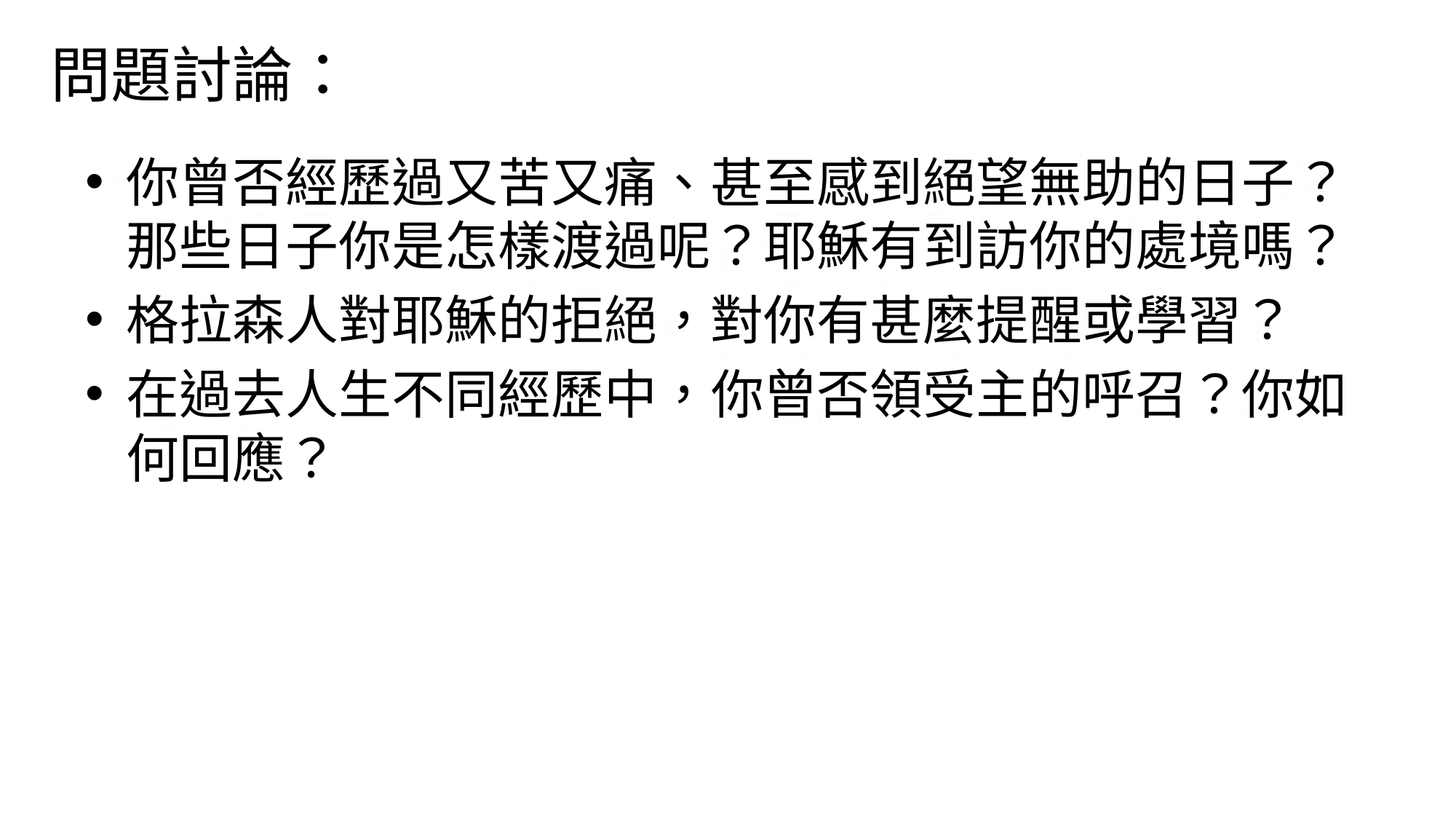

問題討論：
你曾否經歷過又苦又痛、甚至感到絕望無助的日子？那些日子你是怎樣渡過呢？耶穌有到訪你的處境嗎？
格拉森人對耶穌的拒絕，對你有甚麼提醒或學習？
在過去人生不同經歷中，你曾否領受主的呼召？你如何回應？